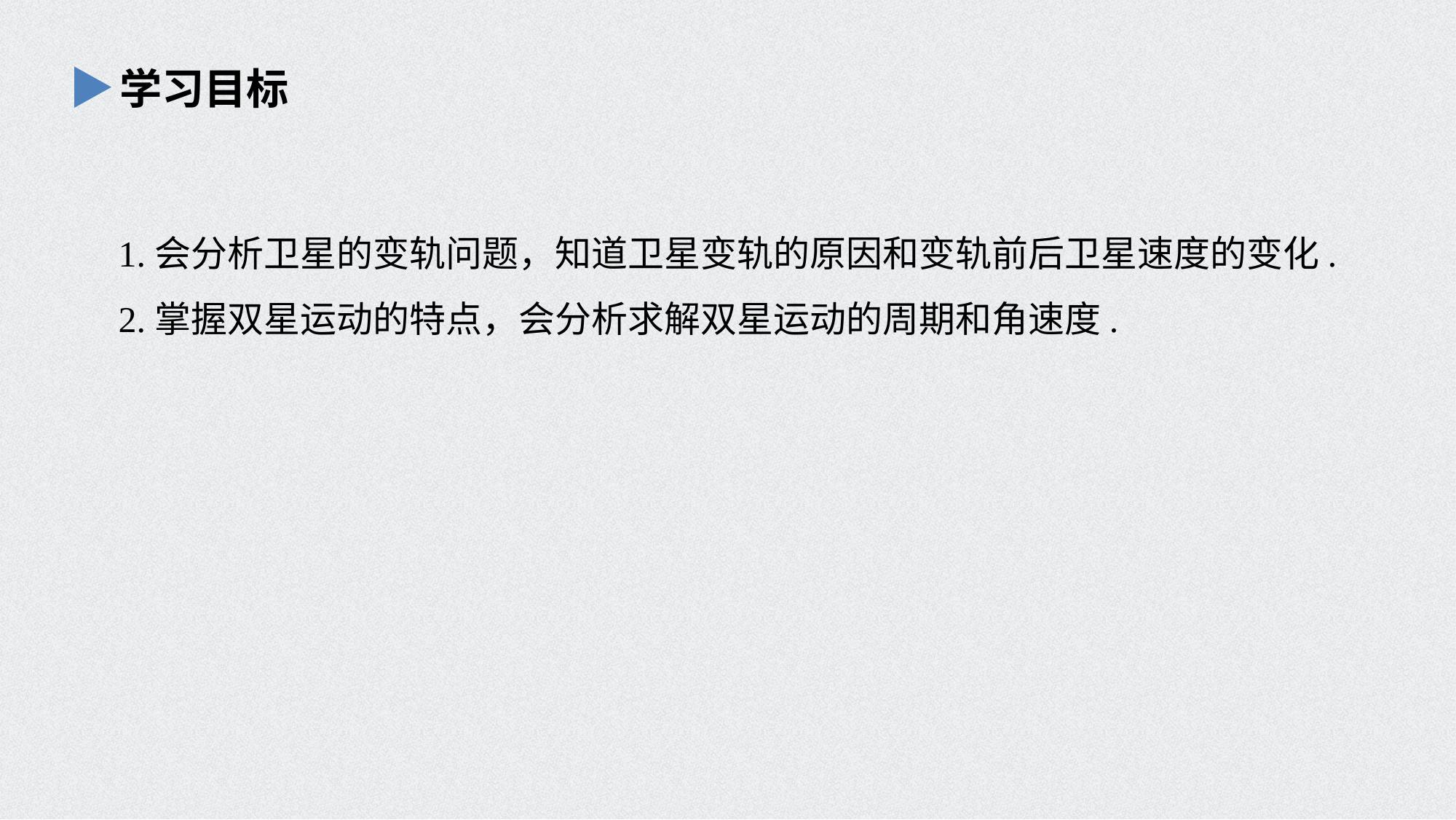

学习目标

1.会分析卫星的变轨问题，知道卫星变轨的原因和变轨前后卫星速度的变化.
2.掌握双星运动的特点，会分析求解双星运动的周期和角速度.